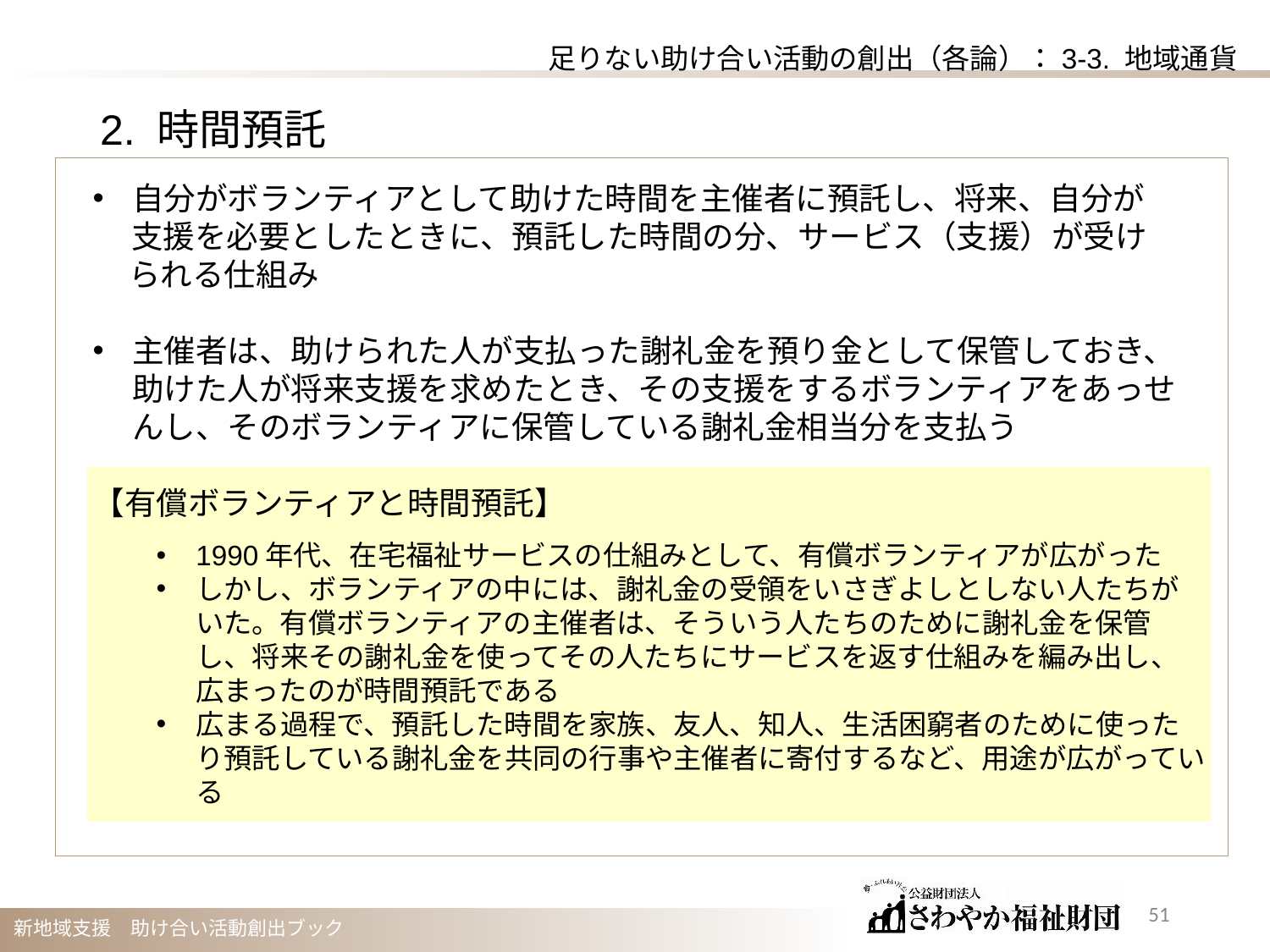

足りない助け合い活動の創出（各論）：3-3. 地域通貨
2. 時間預託

自分がボランティアとして助けた時間を主催者に預託し、将来、自分が
　 支援を必要としたときに、預託した時間の分、サービス（支援）が受け
    られる仕組み

主催者は、助けられた人が支払った謝礼金を預り金として保管しておき、助けた人が将来支援を求めたとき、その支援をするボランティアをあっせんし、そのボランティアに保管している謝礼金相当分を支払う

【有償ボランティアと時間預託】
1990年代、在宅福祉サービスの仕組みとして、有償ボランティアが広がった
しかし、ボランティアの中には、謝礼金の受領をいさぎよしとしない人たちがいた。有償ボランティアの主催者は、そういう人たちのために謝礼金を保管し、将来その謝礼金を使ってその人たちにサービスを返す仕組みを編み出し、広まったのが時間預託である
広まる過程で、預託した時間を家族、友人、知人、生活困窮者のために使ったり預託している謝礼金を共同の行事や主催者に寄付するなど、用途が広がっている

51